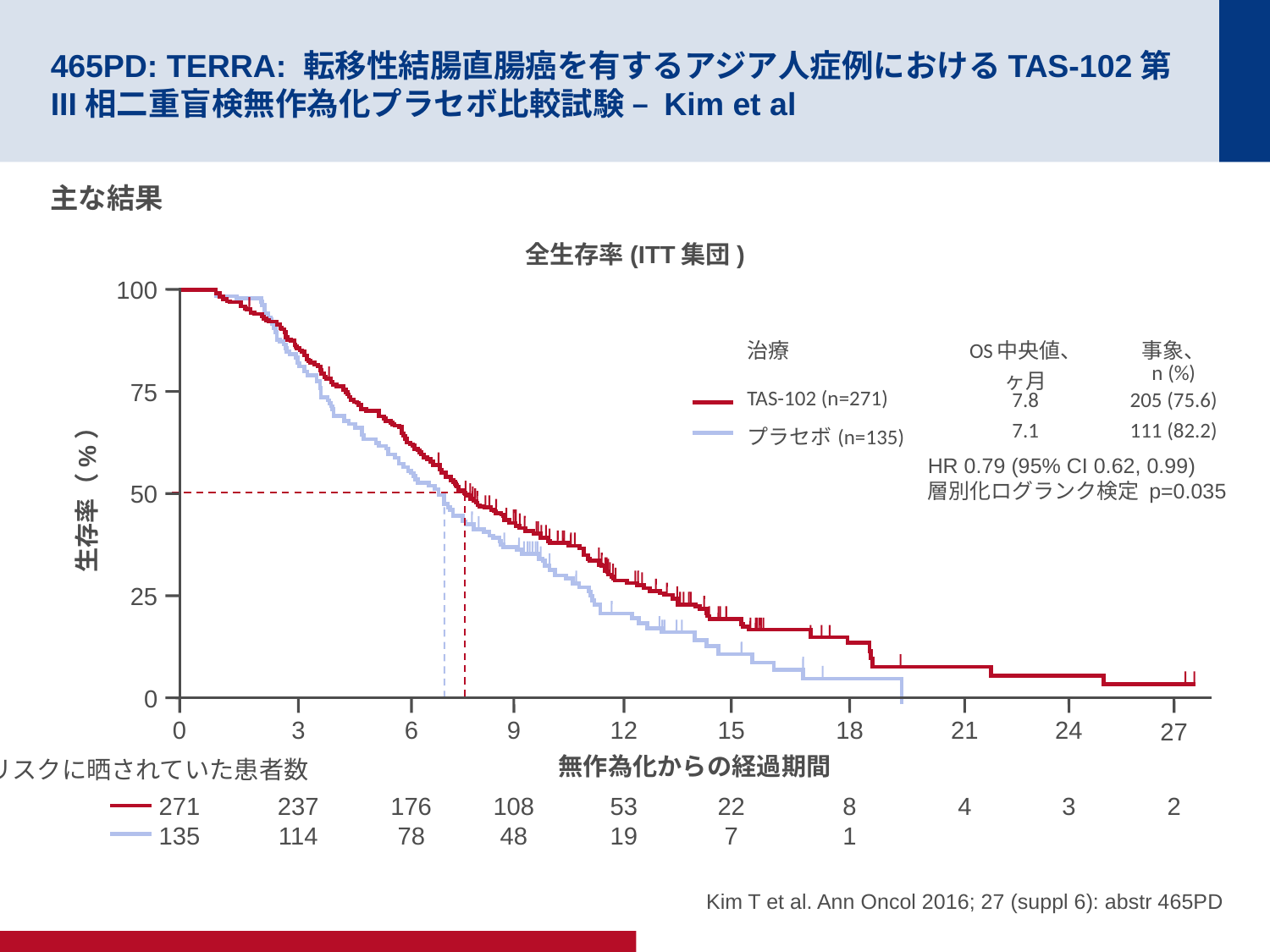

# 465PD: TERRA: 転移性結腸直腸癌を有するアジア人症例におけるTAS-102第III相二重盲検無作為化プラセボ比較試験 – Kim et al
主な結果

全生存率(ITT集団)
100

| 治療 | OS中央値、 ヶ月 | 事象、 n (%) |
| --- | --- | --- |
| TAS-102 (n=271) | 7.8 | 205 (75.6) |
| プラセボ(n=135) | 7.1 | 111 (82.2) |
75

HR 0.79 (95% CI 0.62, 0.99)
層別化ログランク検定 p=0.035
50
生存率（%）

25

0

0
3
6
9
12
15
18
21
24
27
無作為化からの経過期間
リスクに晒されていた患者数
271
135
237
114
176
78
108
48
53
19
22
7
8
1
4
3
2
Kim T et al. Ann Oncol 2016; 27 (suppl 6): abstr 465PD